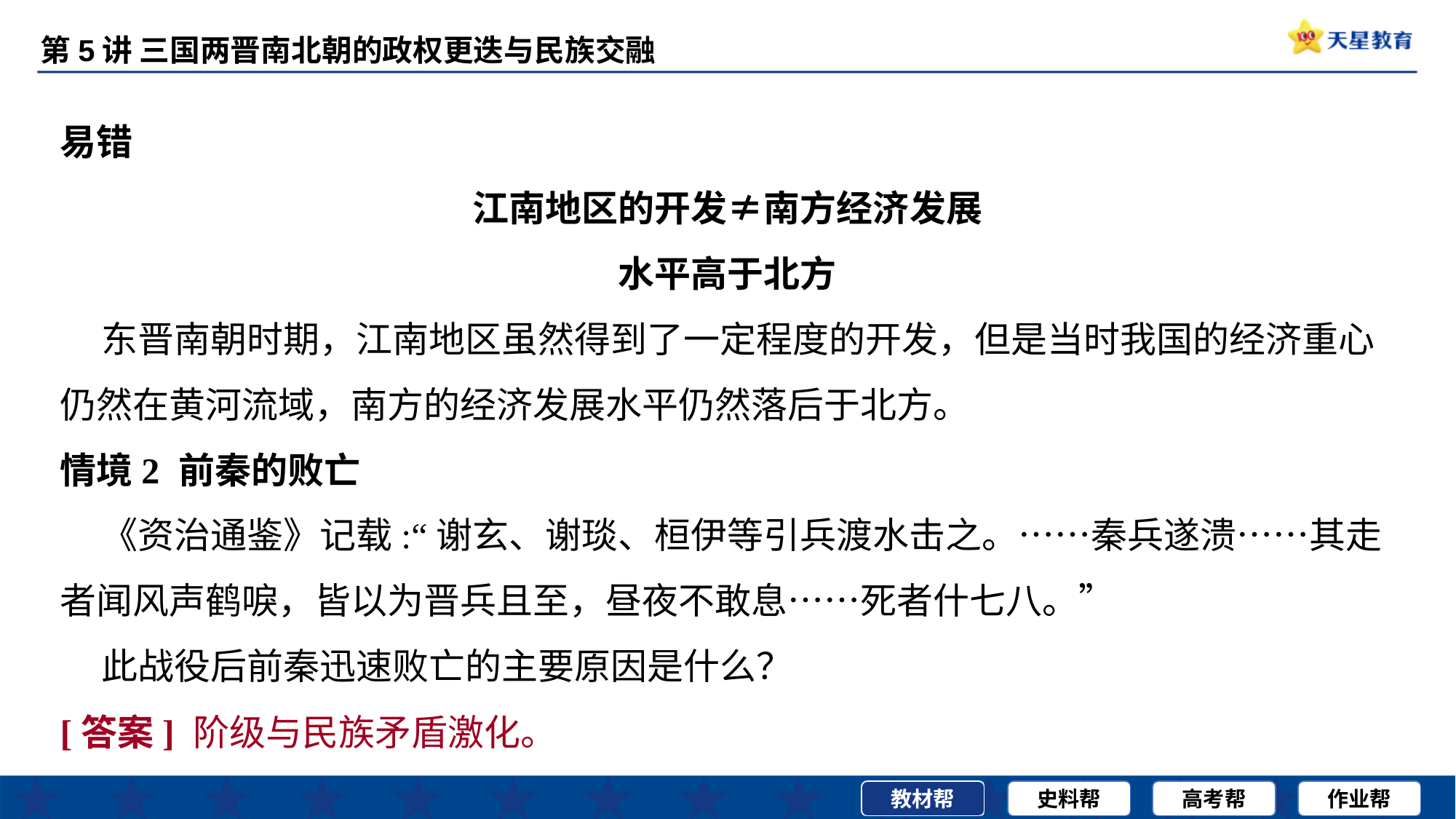

易错
江南地区的开发≠南方经济发展
水平高于北方
    东晋南朝时期，江南地区虽然得到了一定程度的开发，但是当时我国的经济重心仍然在黄河流域，南方的经济发展水平仍然落后于北方。
情境2 前秦的败亡
    《资治通鉴》记载:“谢玄、谢琰、桓伊等引兵渡水击之。……秦兵遂溃……其走者闻风声鹤唳，皆以为晋兵且至，昼夜不敢息……死者什七八。”
    此战役后前秦迅速败亡的主要原因是什么？
[答案] 阶级与民族矛盾激化。